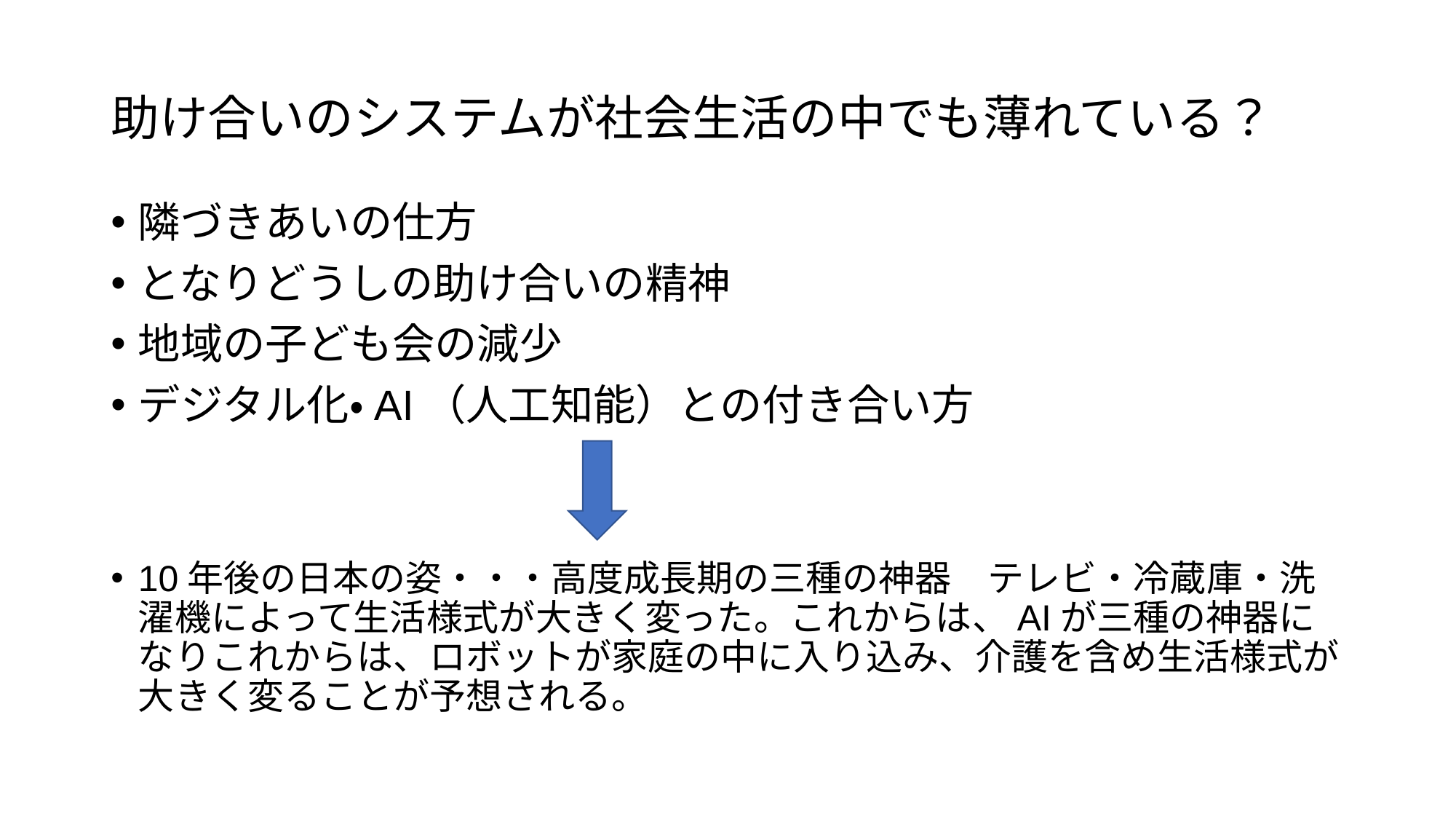

# 助け合いのシステムが社会生活の中でも薄れている？
隣づきあいの仕方
となりどうしの助け合いの精神
地域の子ども会の減少
デジタル化・AI（人工知能）との付き合い方

10年後の日本の姿・・・高度成長期の三種の神器　テレビ・冷蔵庫・洗濯機によって生活様式が大きく変った。これからは、AIが三種の神器になりこれからは、ロボットが家庭の中に入り込み、介護を含め生活様式が大きく変ることが予想される。